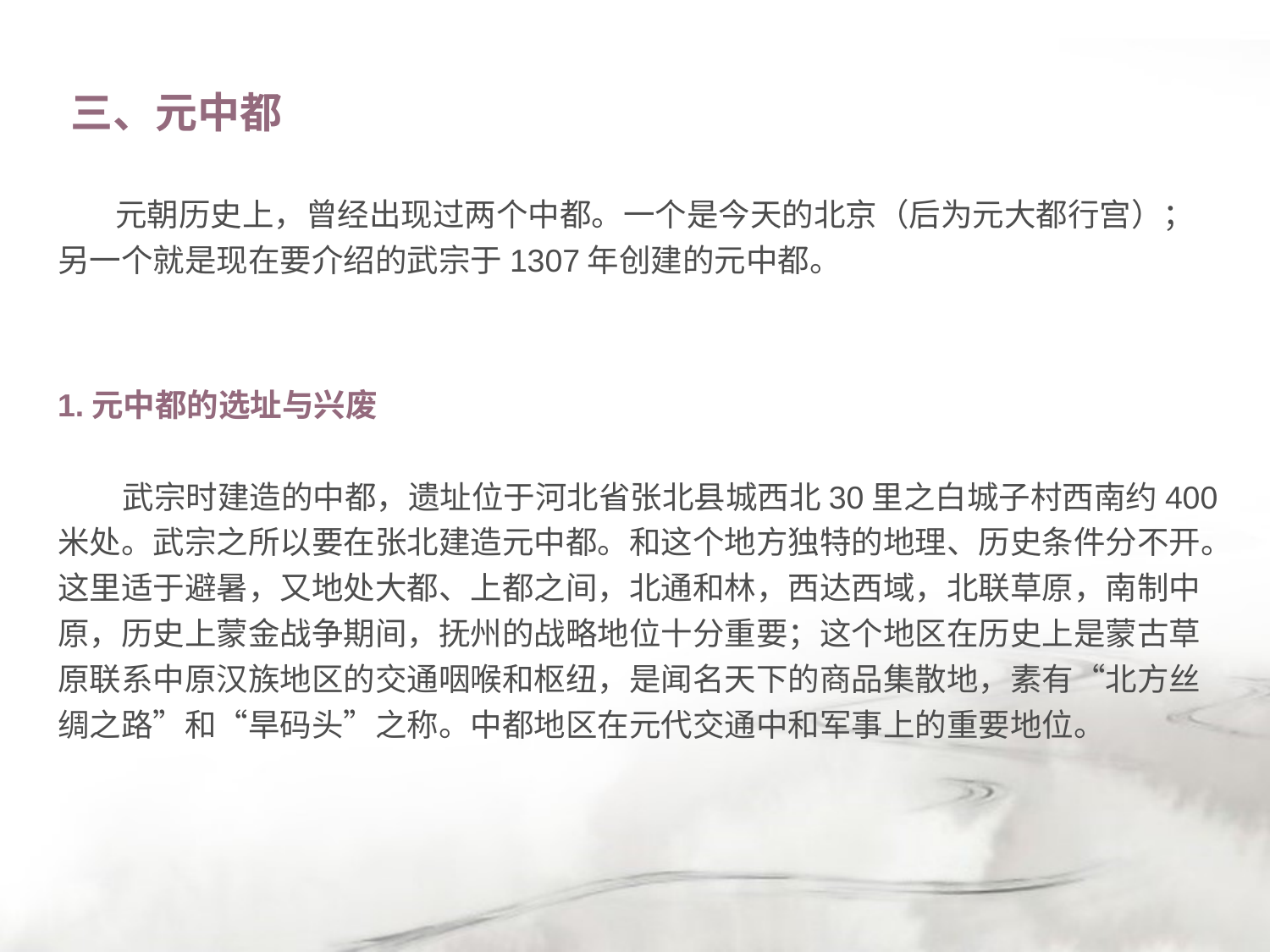

三、元中都

       元朝历史上，曾经出现过两个中都。一个是今天的北京（后为元大都行宫）；另一个就是现在要介绍的武宗于1307年创建的元中都。

1.元中都的选址与兴废

        武宗时建造的中都，遗址位于河北省张北县城西北30里之白城子村西南约400米处。武宗之所以要在张北建造元中都。和这个地方独特的地理、历史条件分不开。这里适于避暑，又地处大都、上都之间，北通和林，西达西域，北联草原，南制中原，历史上蒙金战争期间，抚州的战略地位十分重要；这个地区在历史上是蒙古草原联系中原汉族地区的交通咽喉和枢纽，是闻名天下的商品集散地，素有“北方丝绸之路”和“旱码头”之称。中都地区在元代交通中和军事上的重要地位。